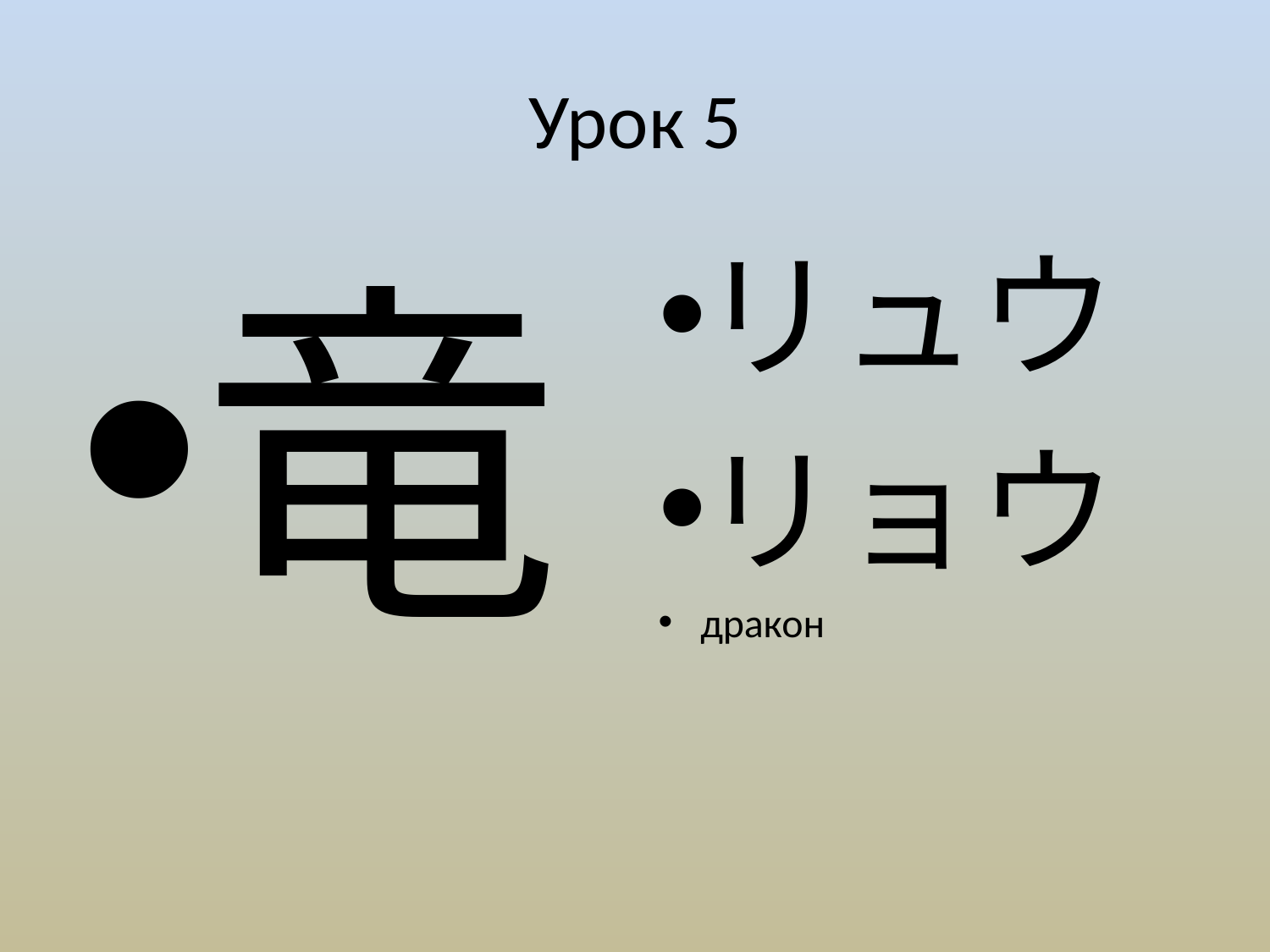

# Урок 5
竜
リュウ
リョウ
дракон